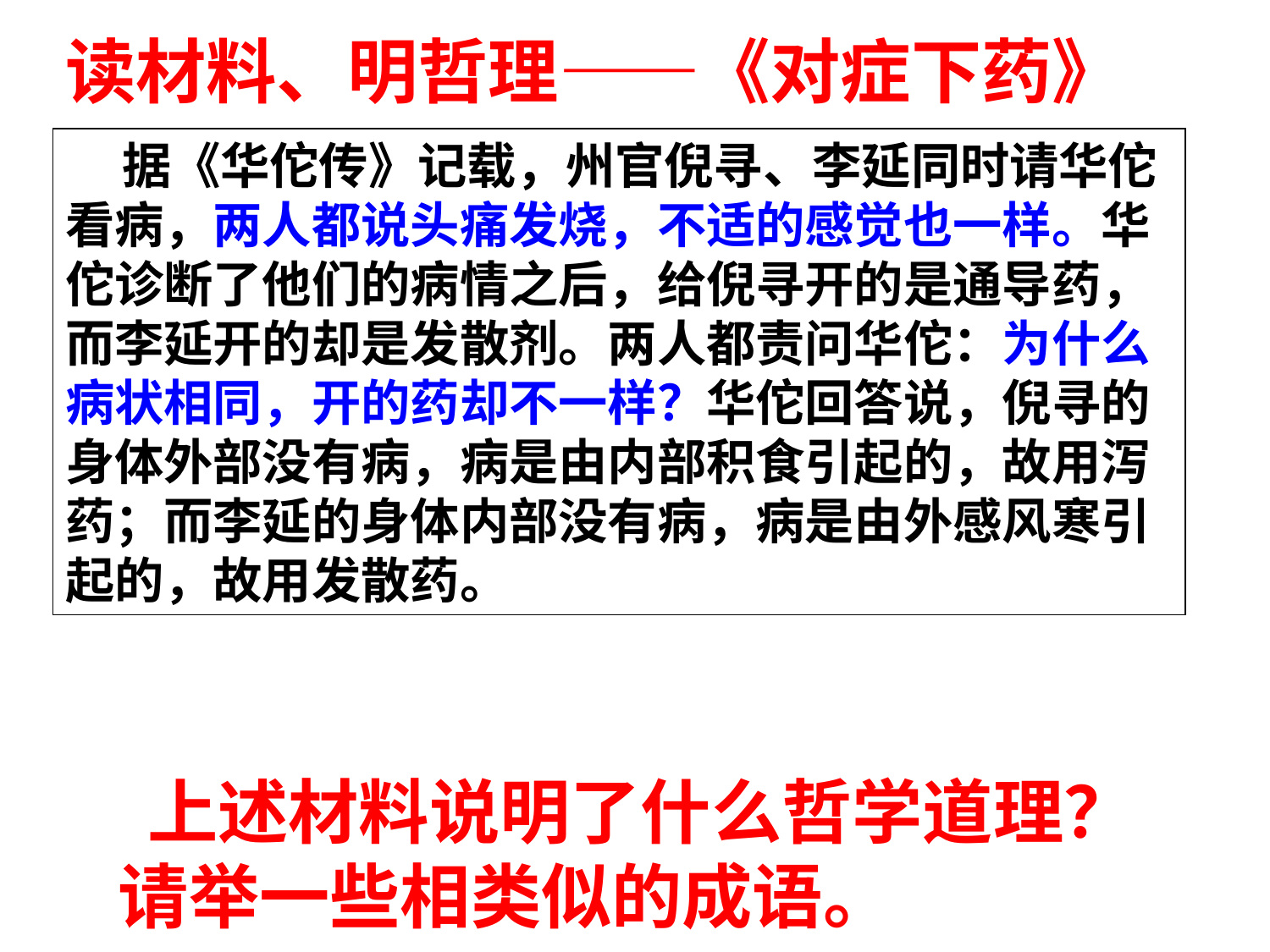

读材料、明哲理——《对症下药》
    据《华佗传》记载，州官倪寻、李延同时请华佗看病，两人都说头痛发烧，不适的感觉也一样。华佗诊断了他们的病情之后，给倪寻开的是通导药，而李延开的却是发散剂。两人都责问华佗：为什么病状相同，开的药却不一样？华佗回答说，倪寻的身体外部没有病，病是由内部积食引起的，故用泻药；而李延的身体内部没有病，病是由外感风寒引起的，故用发散药。
   上述材料说明了什么哲学道理？请举一些相类似的成语。